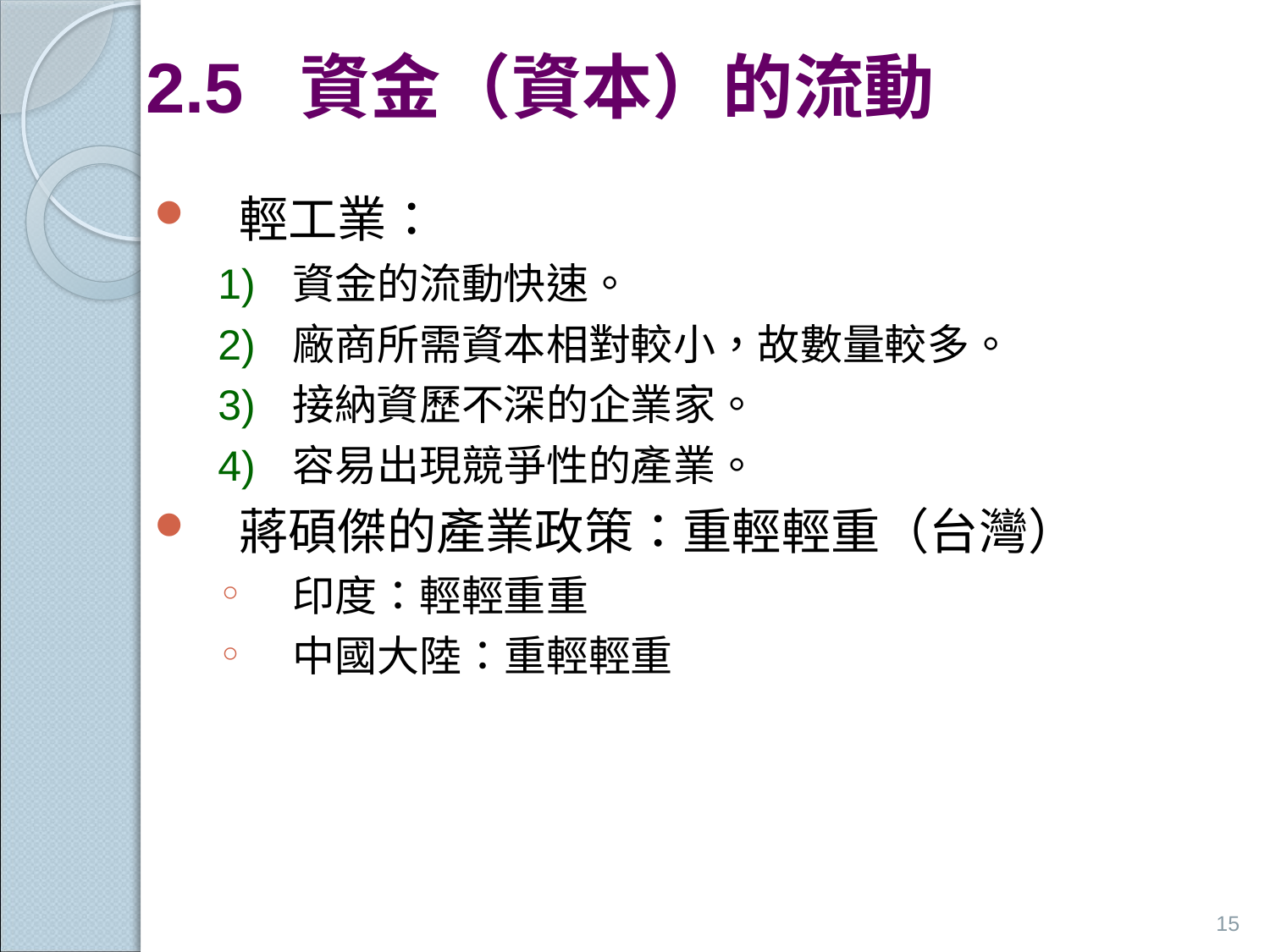

# 2.5  資金（資本）的流動
輕工業：
資金的流動快速。
廠商所需資本相對較小，故數量較多。
接納資歷不深的企業家。
容易出現競爭性的產業。
蔣碩傑的產業政策：重輕輕重（台灣）
印度：輕輕重重
中國大陸：重輕輕重
15